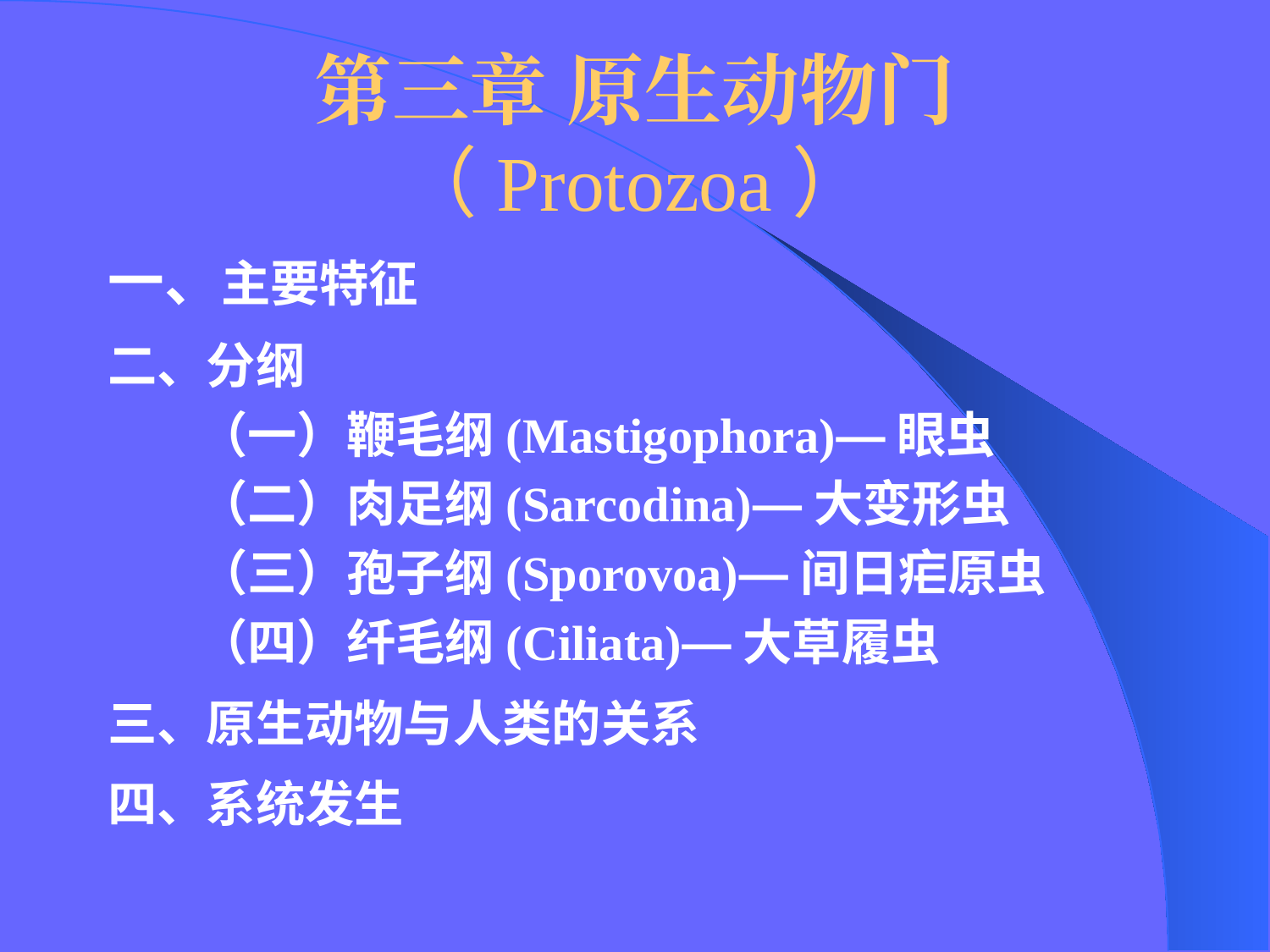

# 第三章 原生动物门（Protozoa）
一、主要特征
二、分纲
       （一）鞭毛纲(Mastigophora)—眼虫
       （二）肉足纲(Sarcodina)—大变形虫
       （三）孢子纲(Sporovoa)—间日疟原虫
       （四）纤毛纲(Ciliata)—大草履虫
三、原生动物与人类的关系
四、系统发生